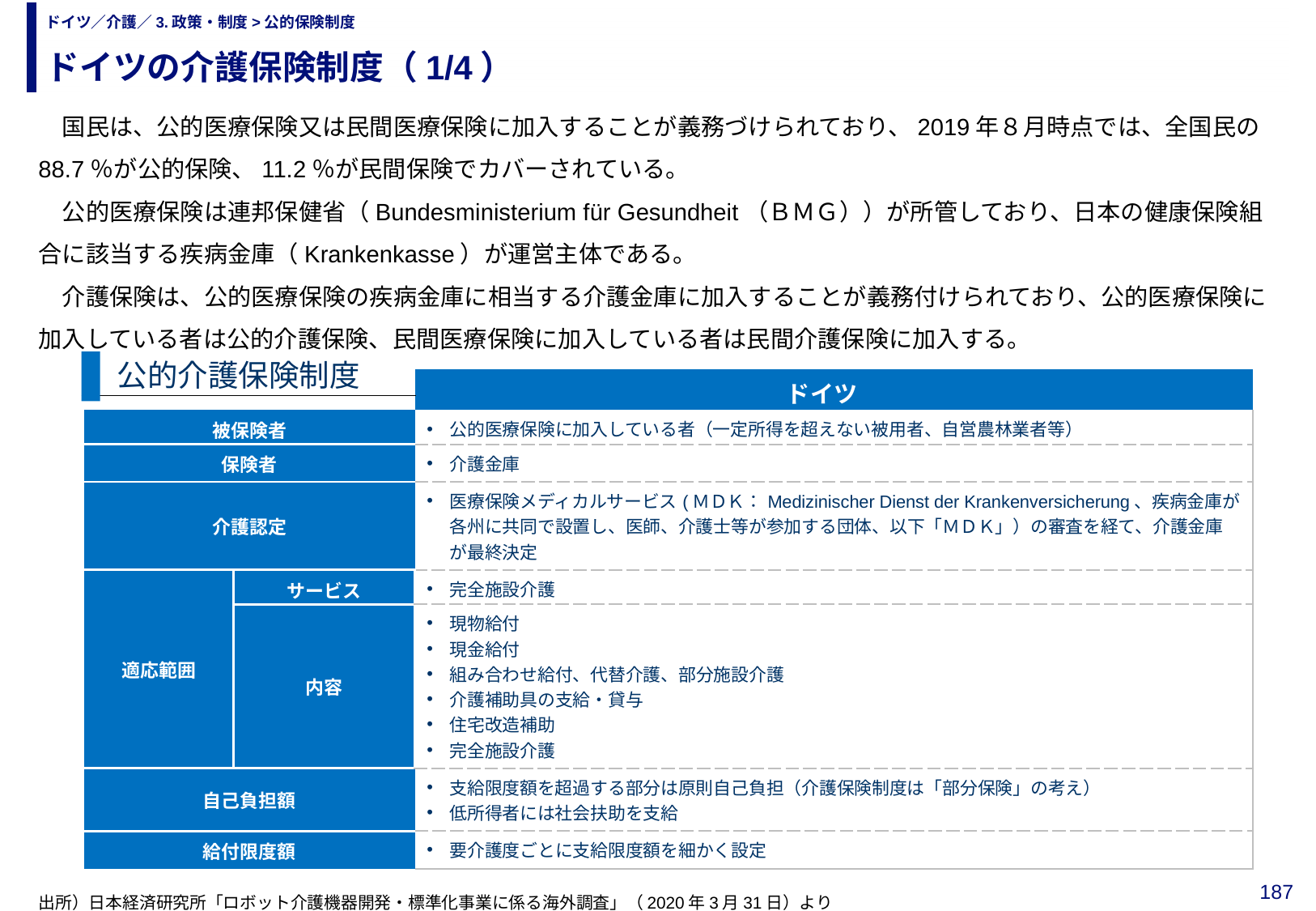

ドイツの介護保険制度（1/4）
# ドイツ／介護／3.政策・制度>公的保険制度
　国民は、公的医療保険又は民間医療保険に加入することが義務づけられており、2019年８月時点では、全国民の88.7％が公的保険、11.2％が民間保険でカバーされている。
　公的医療保険は連邦保健省（Bundesministerium für Gesundheit（ＢＭＧ））が所管しており、日本の健康保険組合に該当する疾病金庫（Krankenkasse）が運営主体である。
　介護保険は、公的医療保険の疾病金庫に相当する介護金庫に加入することが義務付けられており、公的医療保険に加入している者は公的介護保険、民間医療保険に加入している者は民間介護保険に加入する。
公的介護保険制度

|  |  |  | ドイツ |
| --- | --- | --- | --- |
| 被保険者 |  |  | 公的医療保険に加入している者（一定所得を超えない被用者、自営農林業者等） |
| 保険者 |  |  | 介護金庫 |
| 介護認定 |  |  | 医療保険メディカルサービス(ＭＤＫ：Medizinischer Dienst der Krankenversicherung、疾病金庫が各州に共同で設置し、医師、介護士等が参加する団体、以下「ＭＤＫ」）の審査を経て、介護金庫が最終決定 |
| 適応範囲 | サービス |  | 完全施設介護 |
|  | 内容 |  | 現物給付 現金給付 組み合わせ給付、代替介護、部分施設介護 介護補助具の支給・貸与 住宅改造補助 完全施設介護 |
| 自己負担額 |  |  | 支給限度額を超過する部分は原則自己負担（介護保険制度は「部分保険」の考え） 低所得者には社会扶助を支給 |
| 給付限度額 |  |  | 要介護度ごとに支給限度額を細かく設定 |
出所）日本経済研究所「ロボット介護機器開発・標準化事業に係る海外調査」（2020年3月31日）より